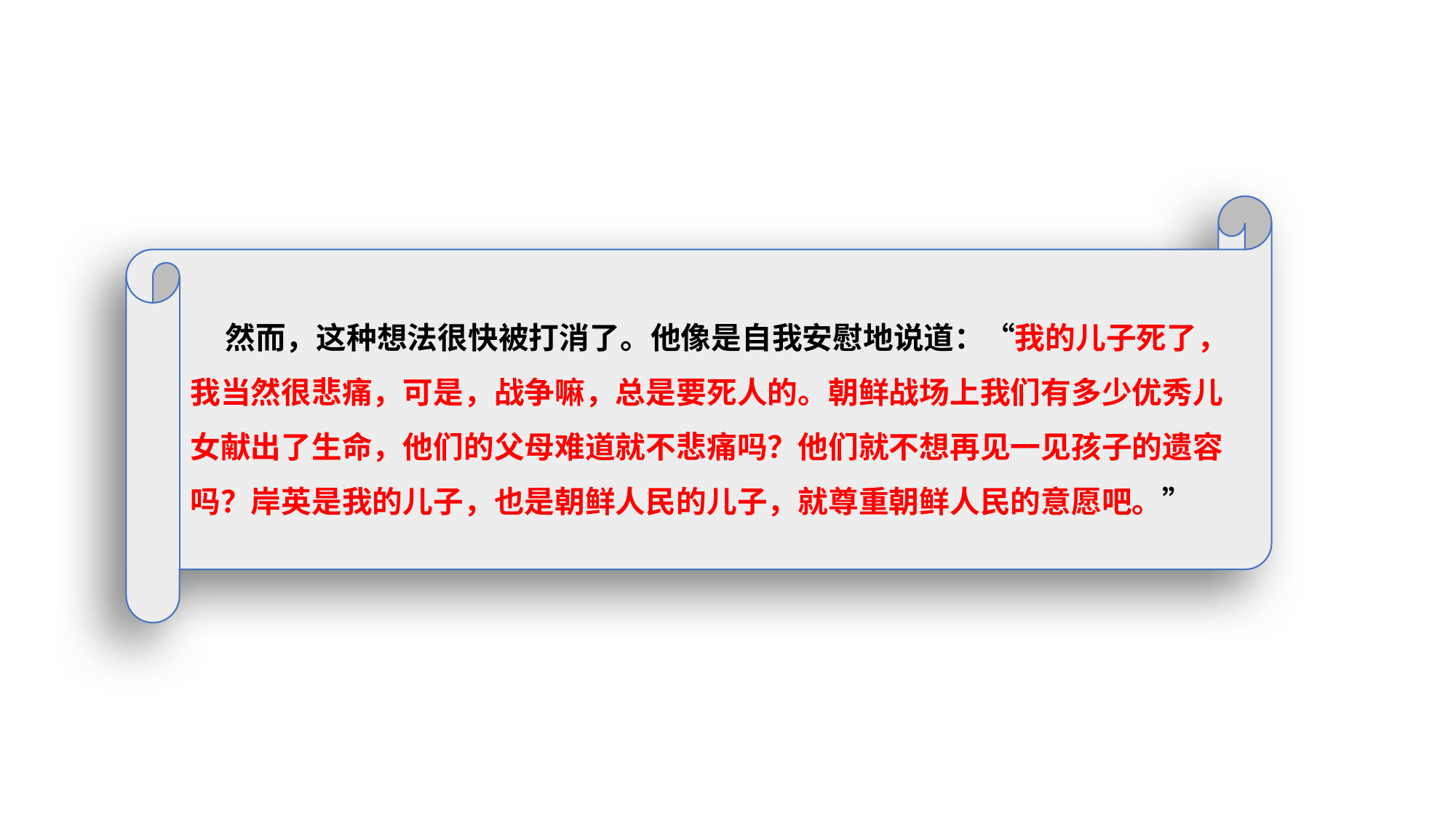

然而，这种想法很快被打消了。他像是自我安慰地说道：“我的儿子死了，我当然很悲痛，可是，战争嘛，总是要死人的。朝鲜战场上我们有多少优秀儿女献出了生命，他们的父母难道就不悲痛吗？他们就不想再见一见孩子的遗容吗？岸英是我的儿子，也是朝鲜人民的儿子，就尊重朝鲜人民的意愿吧。”